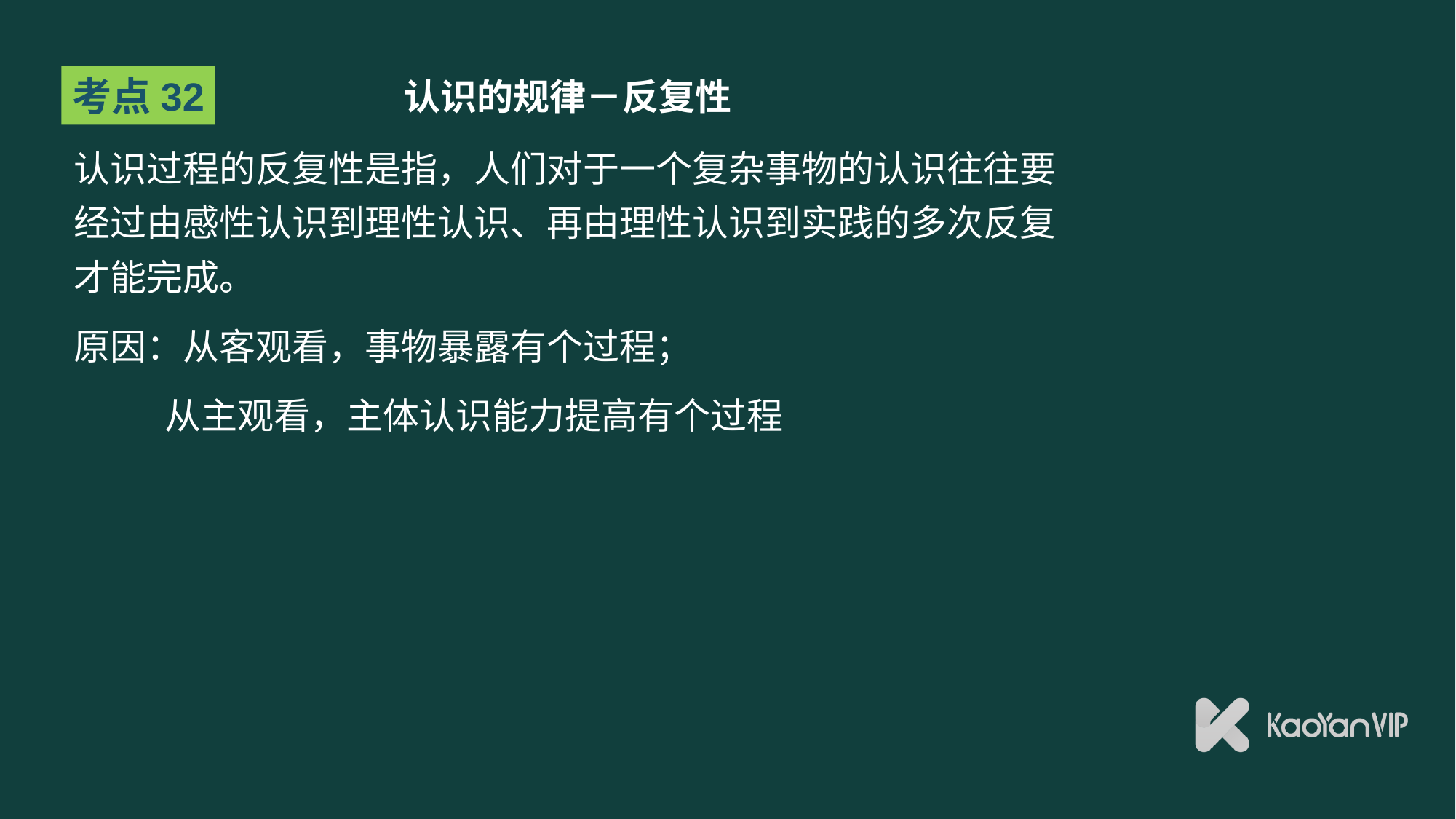

# 认识的规律－反复性
考点32
认识过程的反复性是指，人们对于一个复杂事物的认识往往要经过由感性认识到理性认识、再由理性认识到实践的多次反复才能完成。
原因：从客观看，事物暴露有个过程；
          从主观看，主体认识能力提高有个过程